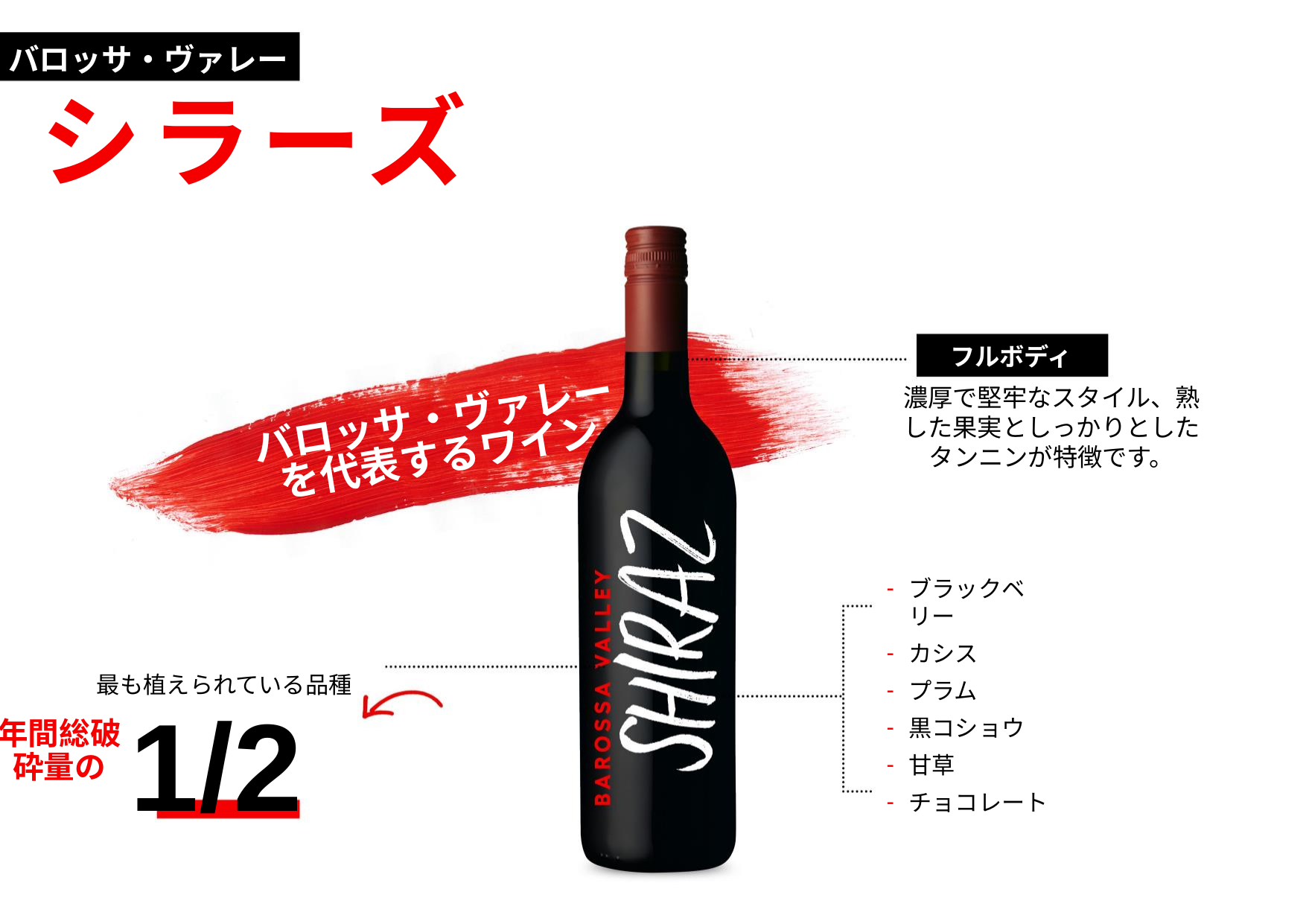

バロッサ・ヴァレー
シラーズ
フルボディ
濃厚で堅牢なスタイル、熟した果実としっかりとしたタンニンが特徴です。
バロッサ・ヴァレーを代表するワイン
ブラックベリー
カシス
プラム
黒コショウ
甘草
チョコレート
最も植えられている品種
年間総破砕量の
1/2